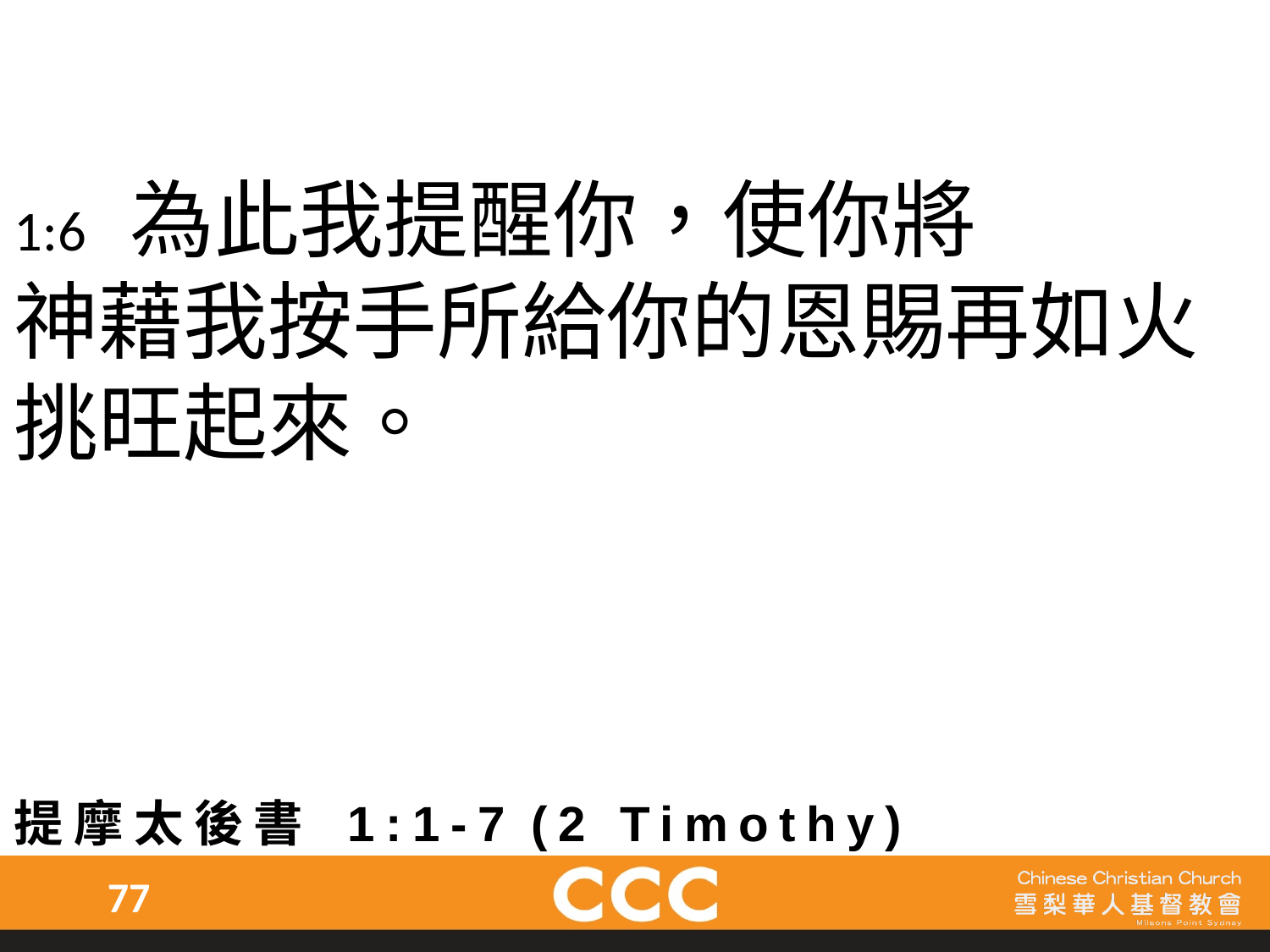

1:6 為此我提醒你，使你將　
神藉我按手所給你的恩賜再如火挑旺起來。

提摩太後書 1:1-7 (2 Timothy)
77